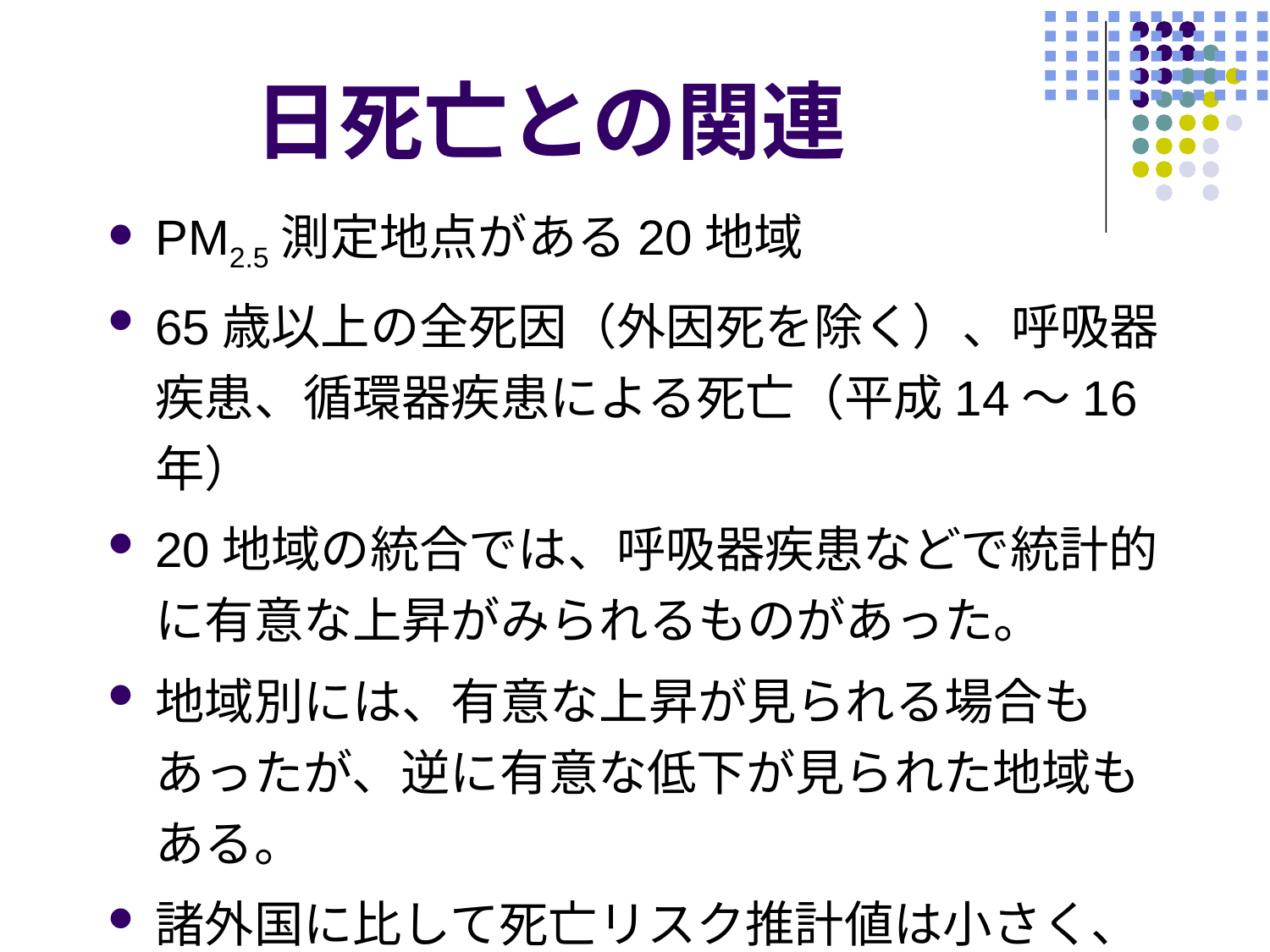

# 日死亡との関連
PM2.5測定地点がある20地域
65歳以上の全死因（外因死を除く）、呼吸器疾患、循環器疾患による死亡（平成14～16年）
20地域の統合では、呼吸器疾患などで統計的に有意な上昇がみられるものがあった。
地域別には、有意な上昇が見られる場合もあったが、逆に有意な低下が見られた地域もある。
諸外国に比して死亡リスク推計値は小さく、特に循環器疾患による死亡リスクは異なっていた。